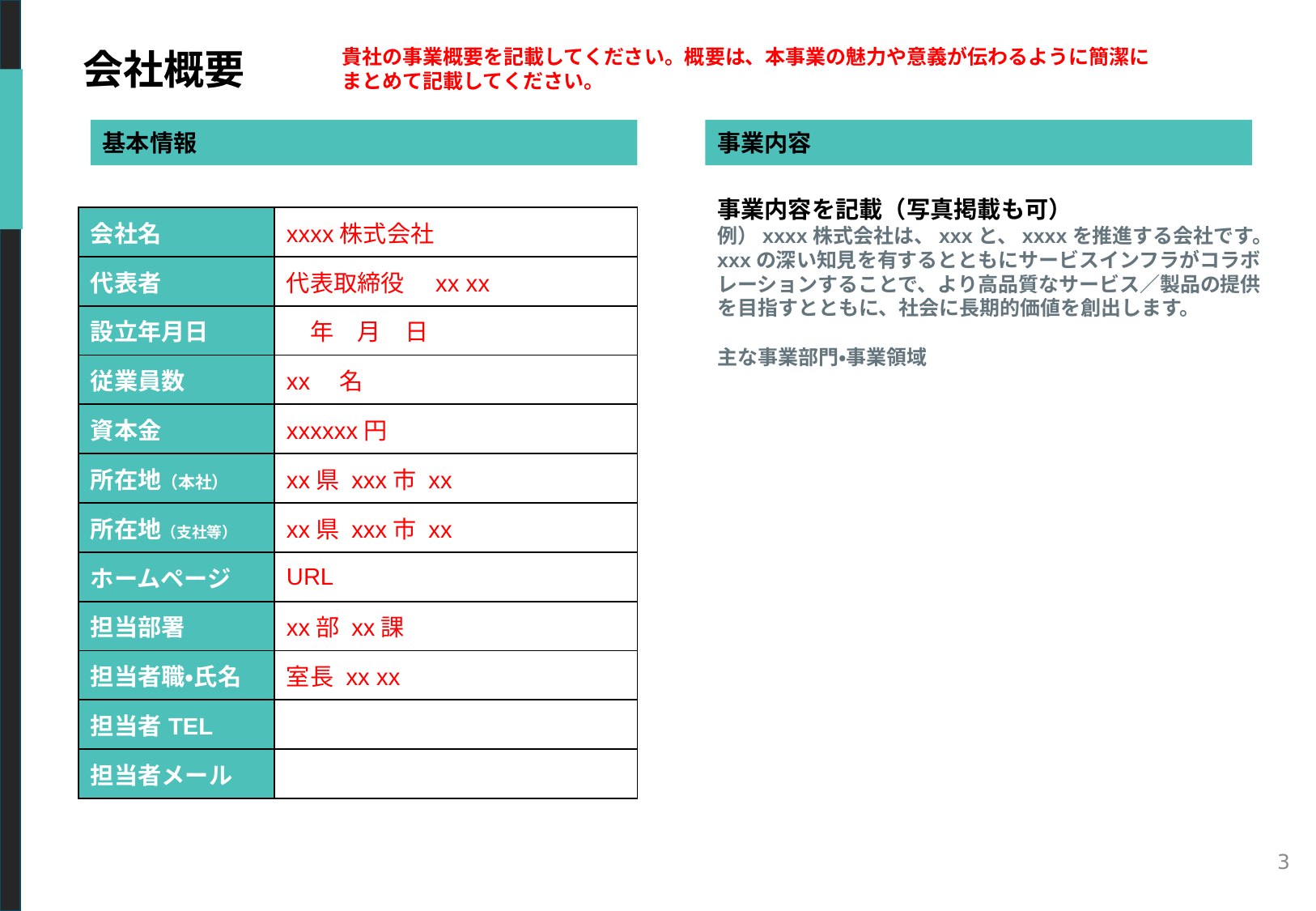

会社概要
貴社の事業概要を記載してください。概要は、本事業の魅力や意義が伝わるように簡潔に
まとめて記載してください。

基本情報
事業内容
事業内容を記載（写真掲載も可）
例）xxxx株式会社は、xxxと、xxxxを推進する会社です。
xxxの深い知見を有するとともにサービスインフラがコラボレーションすることで、より高品質なサービス／製品の提供を目指すとともに、社会に長期的価値を創出します。

主な事業部門・事業領域
| 会社名 | xxxx株式会社 |
| --- | --- |
| 代表者 | 代表取締役　xx xx |
| 設立年月日 | 年　月　日 |
| 従業員数 | xx　名 |
| 資本金 | xxxxxx円 |
| 所在地（本社） | xx県 xxx市 xx |
| 所在地（支社等） | xx県 xxx市 xx |
| ホームページ | URL |
| 担当部署 | xx部 xx課 |
| 担当者職・氏名 | 室長 xx xx |
| 担当者TEL |  |
| 担当者メール |  |
3